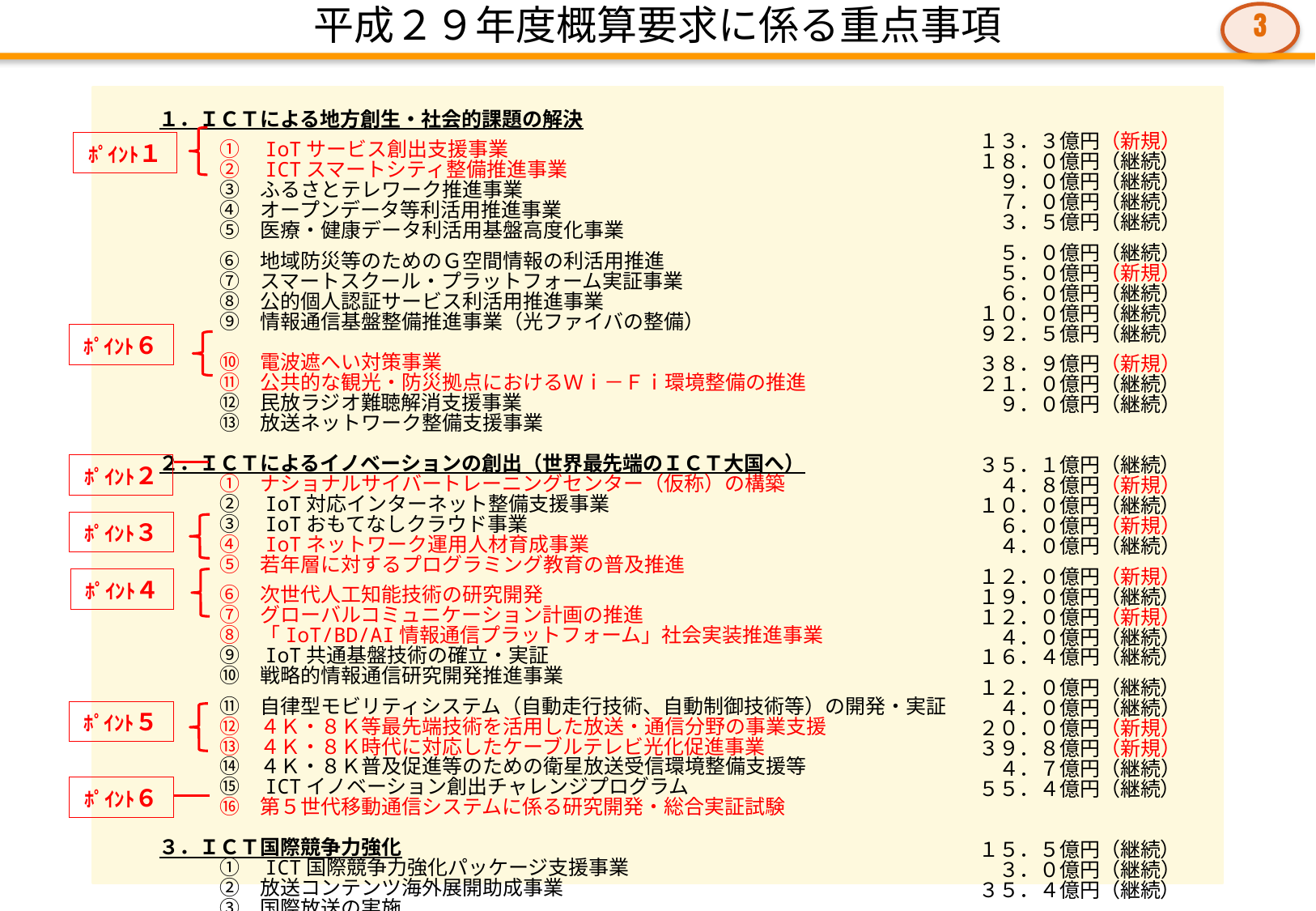

# 平成２９年度概算要求に係る重点事項
3

１３．３億円（新規）
１８．０億円（継続）
９．０億円（継続）
７．０億円（継続）
３．５億円（継続）
５．０億円（継続）
５．０億円（新規）
６．０億円（継続）
１０．０億円（継続）
　９２．５億円（継続）
３８．９億円（新規）
２１．０億円（継続）
９．０億円（継続）

３５．１億円（継続）
４．８億円（新規）
１０．０億円（継続）
６．０億円（新規）
４．０億円（継続）
１２．０億円（新規）
１９．０億円（継続）
１２．０億円（新規）
４．０億円（継続）
１６．４億円（継続）
１２．０億円（継続）
４．０億円（継続）
２０．０億円（新規）
３９．８億円（新規）
４．７億円（継続）
５５．４億円（継続）

１５．５億円（継続）
３．０億円（継続）
３５．４億円（継続）

１．ＩＣＴによる地方創生・社会的課題の解決
　　　①　IoTサービス創出支援事業
　　　②　ICTスマートシティ整備推進事業
　　　③　ふるさとテレワーク推進事業
　　　④　オープンデータ等利活用推進事業
　　　⑤　医療・健康データ利活用基盤高度化事業
　　　⑥　地域防災等のためのＧ空間情報の利活用推進
　　　⑦　スマートスクール・プラットフォーム実証事業
　　　⑧　公的個人認証サービス利活用推進事業
　　　⑨　情報通信基盤整備推進事業（光ファイバの整備）
　　　⑩　電波遮へい対策事業
　　　⑪　公共的な観光・防災拠点におけるＷｉ－Ｆｉ環境整備の推進
　　　⑫　民放ラジオ難聴解消支援事業
　　　⑬　放送ネットワーク整備支援事業

２．ＩＣＴによるイノベーションの創出（世界最先端のＩＣＴ大国へ）
　　　①　ナショナルサイバートレーニングセンター（仮称）の構築
　　　②　IoT対応インターネット整備支援事業
　　　③　IoTおもてなしクラウド事業
　　　④　IoTネットワーク運用人材育成事業
　　　⑤　若年層に対するプログラミング教育の普及推進
　　　⑥　次世代人工知能技術の研究開発
　　　⑦　グローバルコミュニケーション計画の推進
　　　⑧　「IoT/BD/AI情報通信プラットフォーム」社会実装推進事業
　　　⑨　IoT共通基盤技術の確立・実証
　　　⑩　戦略的情報通信研究開発推進事業
　　　⑪　自律型モビリティシステム（自動走行技術、自動制御技術等）の開発・実証
　　　⑫　４Ｋ・８Ｋ等最先端技術を活用した放送・通信分野の事業支援
　　　⑬　４Ｋ・８Ｋ時代に対応したケーブルテレビ光化促進事業
　　　⑭　４Ｋ・８Ｋ普及促進等のための衛星放送受信環境整備支援等
　　　⑮　ICTイノベーション創出チャレンジプログラム
　　　⑯　第５世代移動通信システムに係る研究開発・総合実証試験

３．ＩＣＴ国際競争力強化
　　　①　ICT国際競争力強化パッケージ支援事業
　　　②　放送コンテンツ海外展開助成事業
　　　③　国際放送の実施

ﾎﾟｲﾝﾄ１
ﾎﾟｲﾝﾄ６

ﾎﾟｲﾝﾄ２
ﾎﾟｲﾝﾄ３

ﾎﾟｲﾝﾄ４
ﾎﾟｲﾝﾄ５

ﾎﾟｲﾝﾄ６